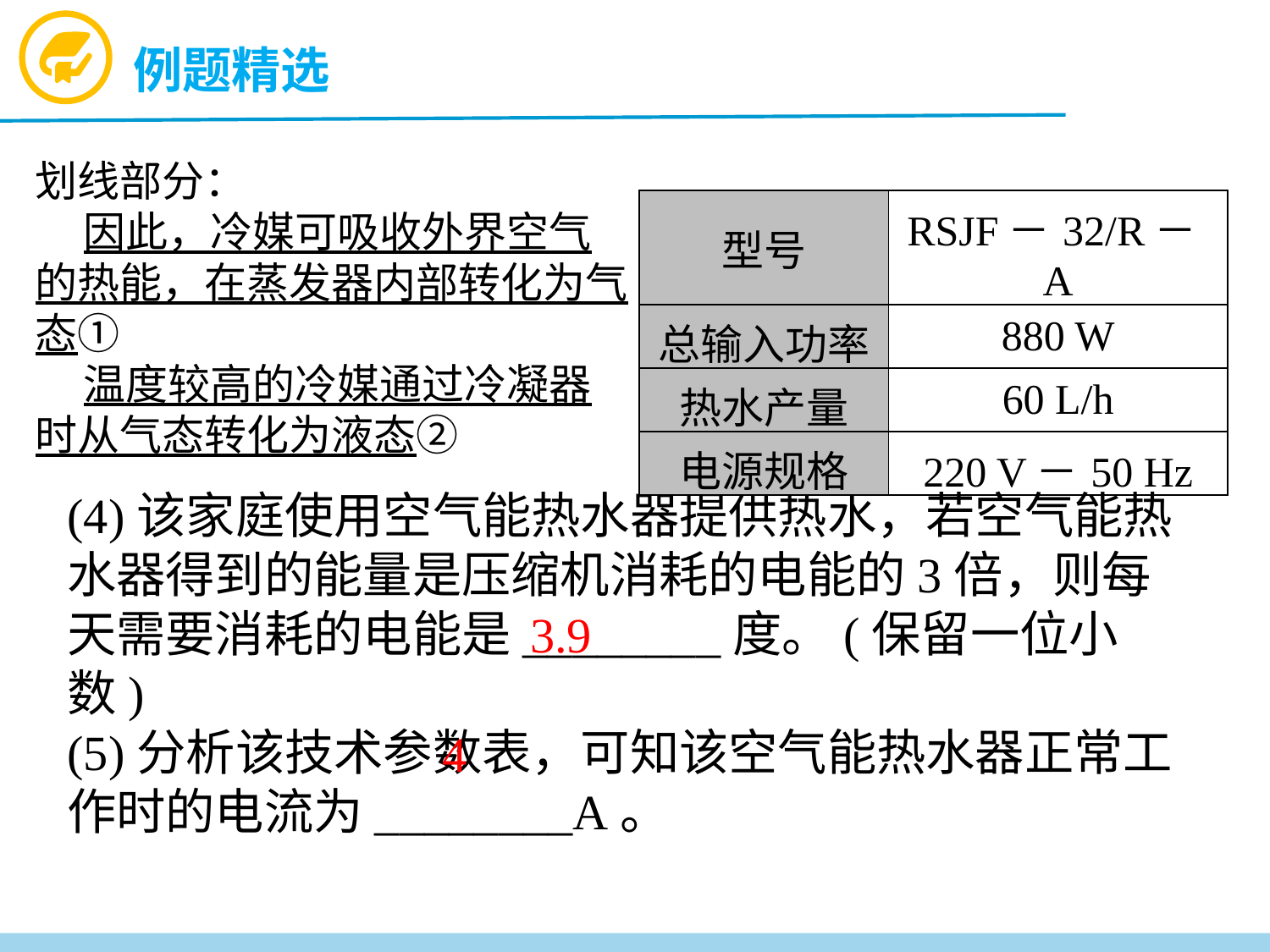

例题精选
划线部分：
    因此，冷媒可吸收外界空气
的热能，在蒸发器内部转化为气
态①
    温度较高的冷媒通过冷凝器
时从气态转化为液态②
| 型号 | RSJF－32/R－A |
| --- | --- |
| 总输入功率 | 880 W |
| 热水产量 | 60 L/h |
| 电源规格 | 220 V－50 Hz |
(4)该家庭使用空气能热水器提供热水，若空气能热水器得到的能量是压缩机消耗的电能的3倍，则每天需要消耗的电能是________度。(保留一位小数)
(5)分析该技术参数表，可知该空气能热水器正常工作时的电流为________A。
3.9
4